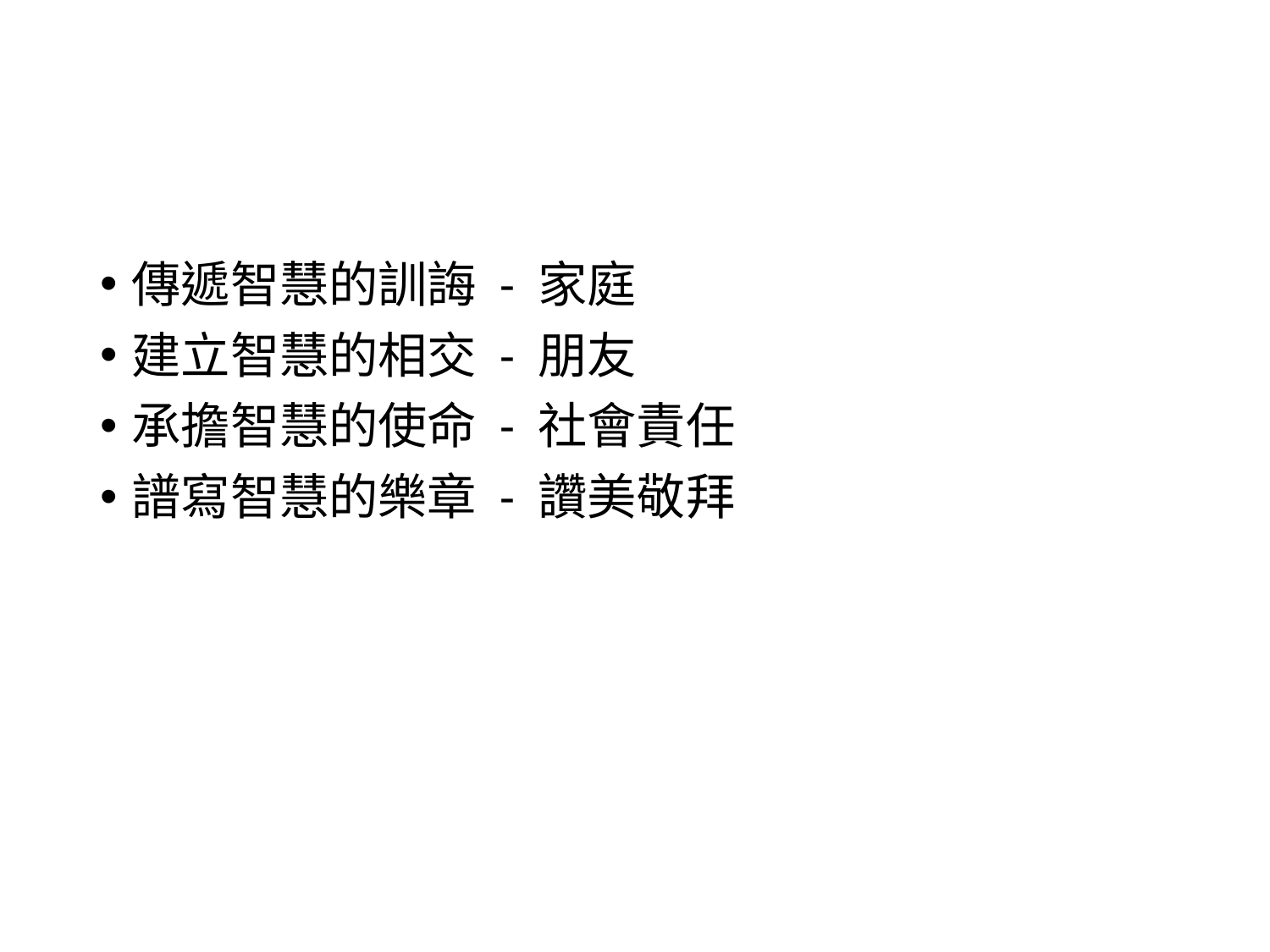

#
傳遞智慧的訓誨 - 家庭
建立智慧的相交 - 朋友
承擔智慧的使命 - 社會責任
譜寫智慧的樂章 - 讚美敬拜